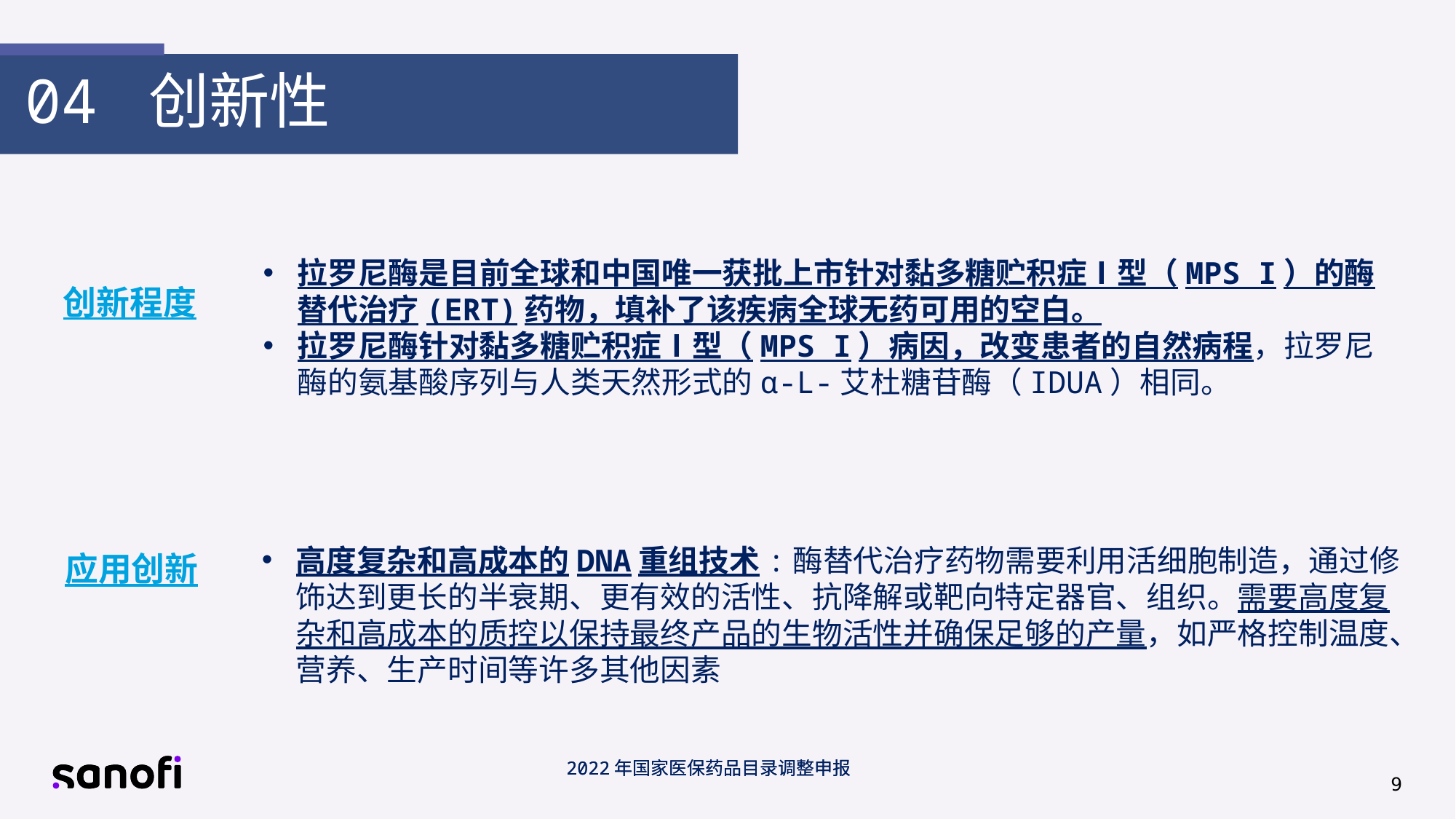

04 创新性
拉罗尼酶是目前全球和中国唯一获批上市针对黏多糖贮积症Ⅰ型（MPS I）的酶替代治疗(ERT)药物，填补了该疾病全球无药可用的空白。
拉罗尼酶针对黏多糖贮积症Ⅰ型（MPS I）病因，改变患者的自然病程，拉罗尼酶的氨基酸序列与人类天然形式的α-L-艾杜糖苷酶（IDUA）相同。
创新程度
高度复杂和高成本的DNA重组技术:酶替代治疗药物需要利用活细胞制造，通过修饰达到更长的半衰期、更有效的活性、抗降解或靶向特定器官、组织。需要高度复杂和高成本的质控以保持最终产品的生物活性并确保足够的产量，如严格控制温度、营养、生产时间等许多其他因素
应用创新
2022年国家医保药品目录调整申报
9